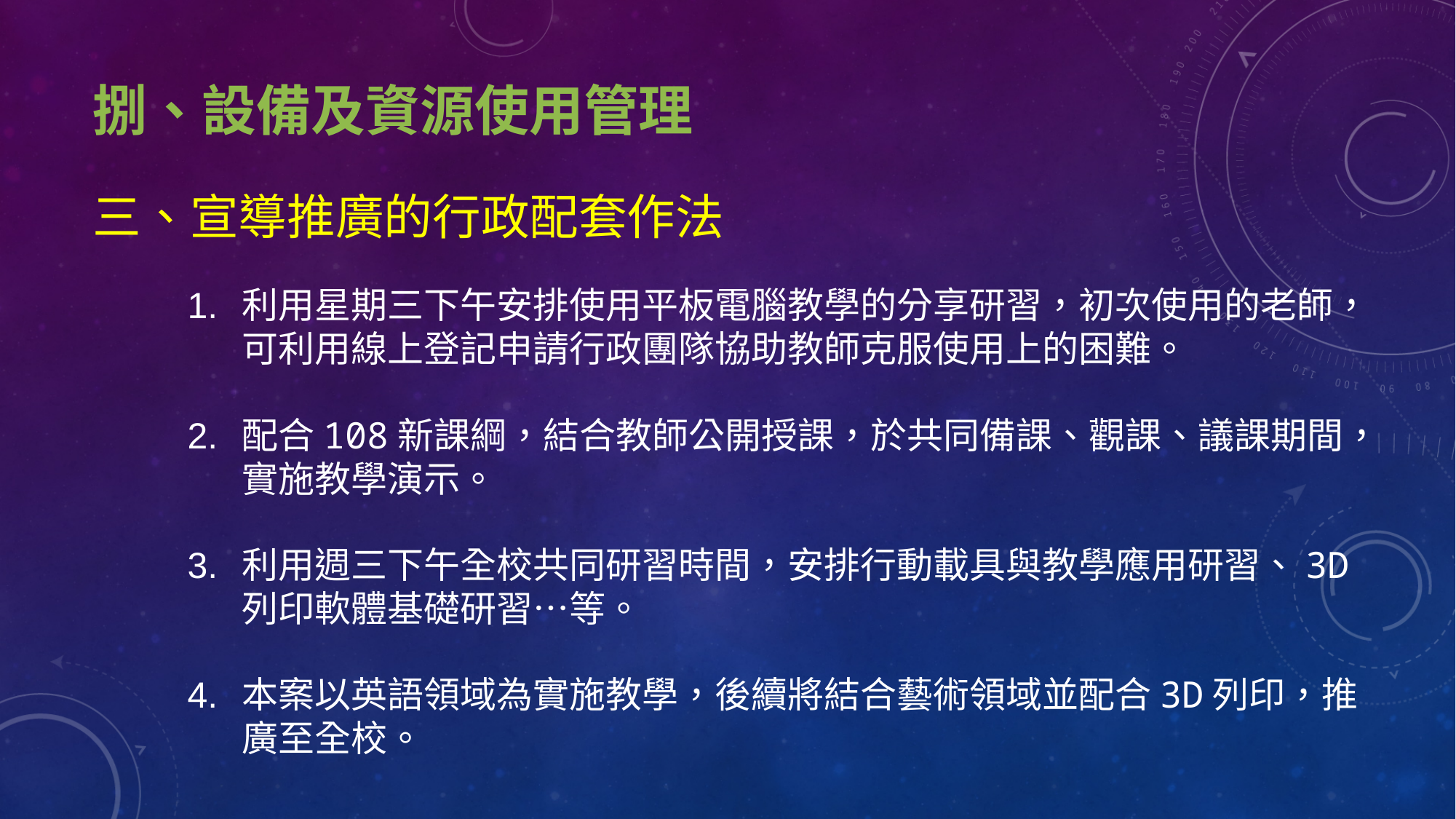

捌、設備及資源使用管理
# 三、宣導推廣的行政配套作法
利用星期三下午安排使用平板電腦教學的分享研習，初次使用的老師，可利用線上登記申請行政團隊協助教師克服使用上的困難。
配合108新課綱，結合教師公開授課，於共同備課、觀課、議課期間，實施教學演示。
利用週三下午全校共同研習時間，安排行動載具與教學應用研習、3D列印軟體基礎研習…等。
本案以英語領域為實施教學，後續將結合藝術領域並配合3D列印，推廣至全校。